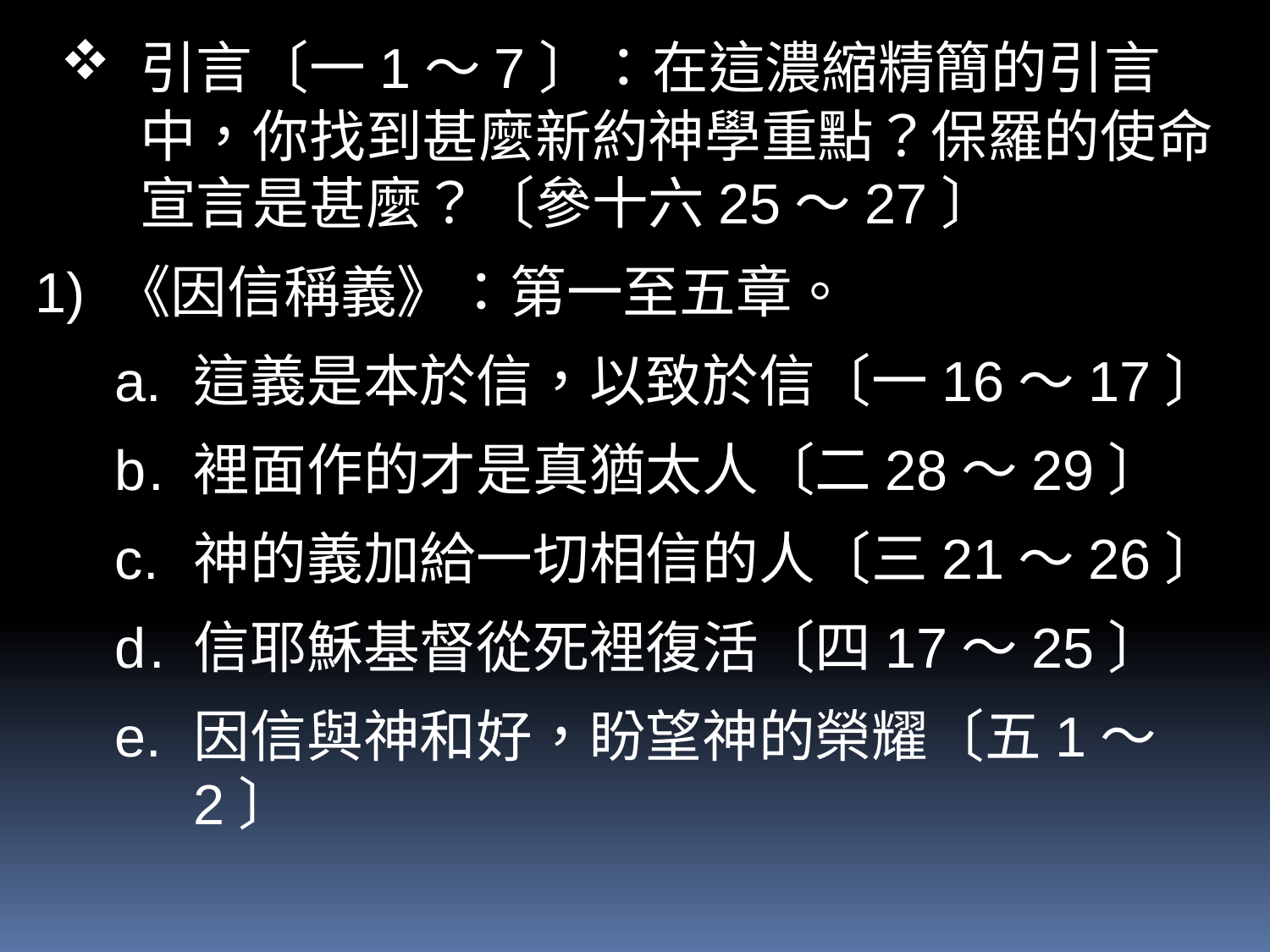

引言〔一1～7〕：在這濃縮精簡的引言中，你找到甚麼新約神學重點？保羅的使命宣言是甚麼？〔參十六25～27〕
《因信稱義》：第一至五章。
這義是本於信，以致於信〔一16～17〕
裡面作的才是真猶太人〔二28～29〕
神的義加給一切相信的人〔三21～26〕
信耶穌基督從死裡復活〔四17～25〕
因信與神和好，盼望神的榮耀〔五1～2〕